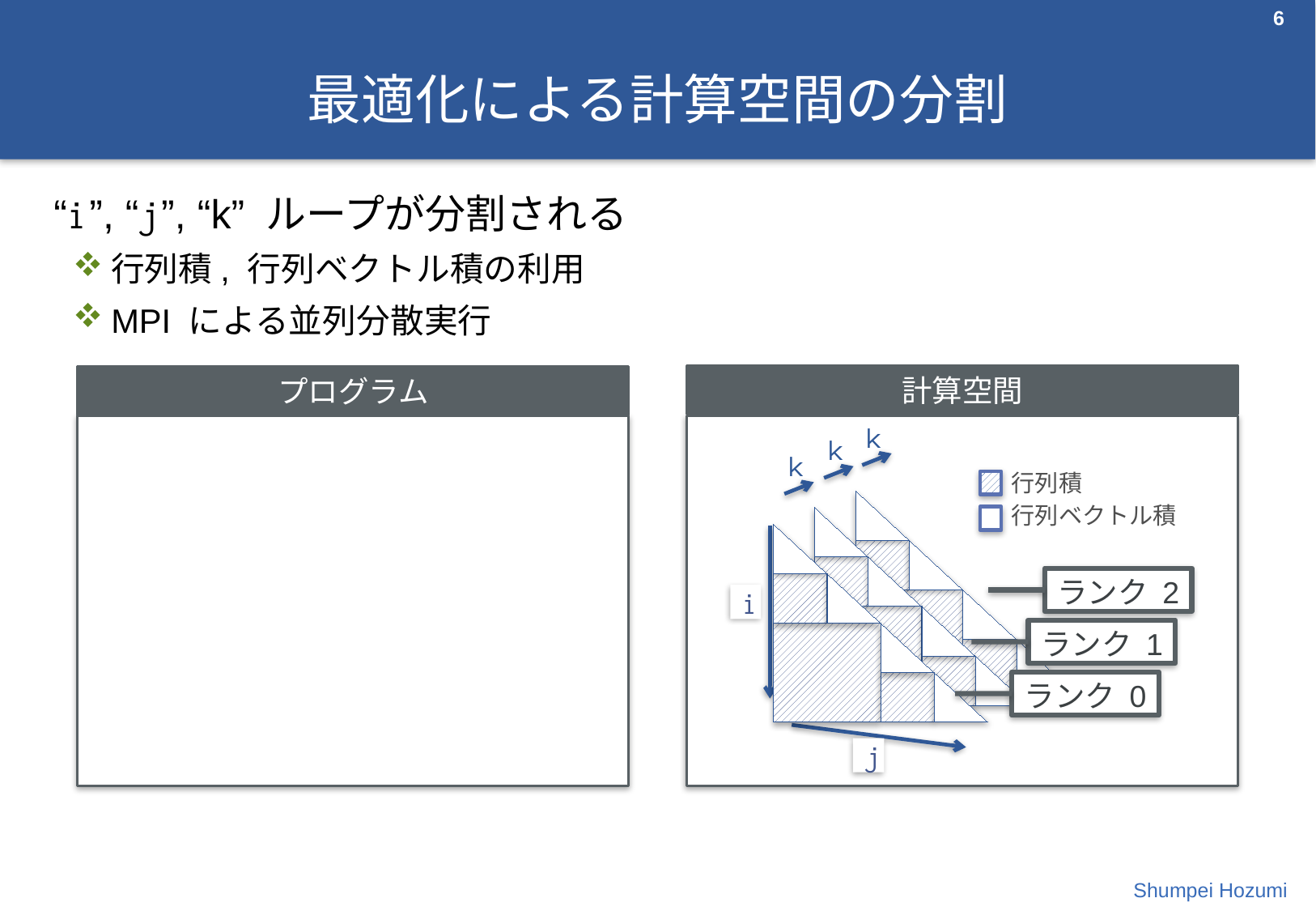

6
# 最適化による計算空間の分割
“i”, “j”, “k” ループが分割される
行列積, 行列ベクトル積の利用
MPI による並列分散実行
計算空間

プログラム

k
k
k
行列積
行列ベクトル積

ランク 2
i
ランク 1
ランク 0
j
Shumpei Hozumi